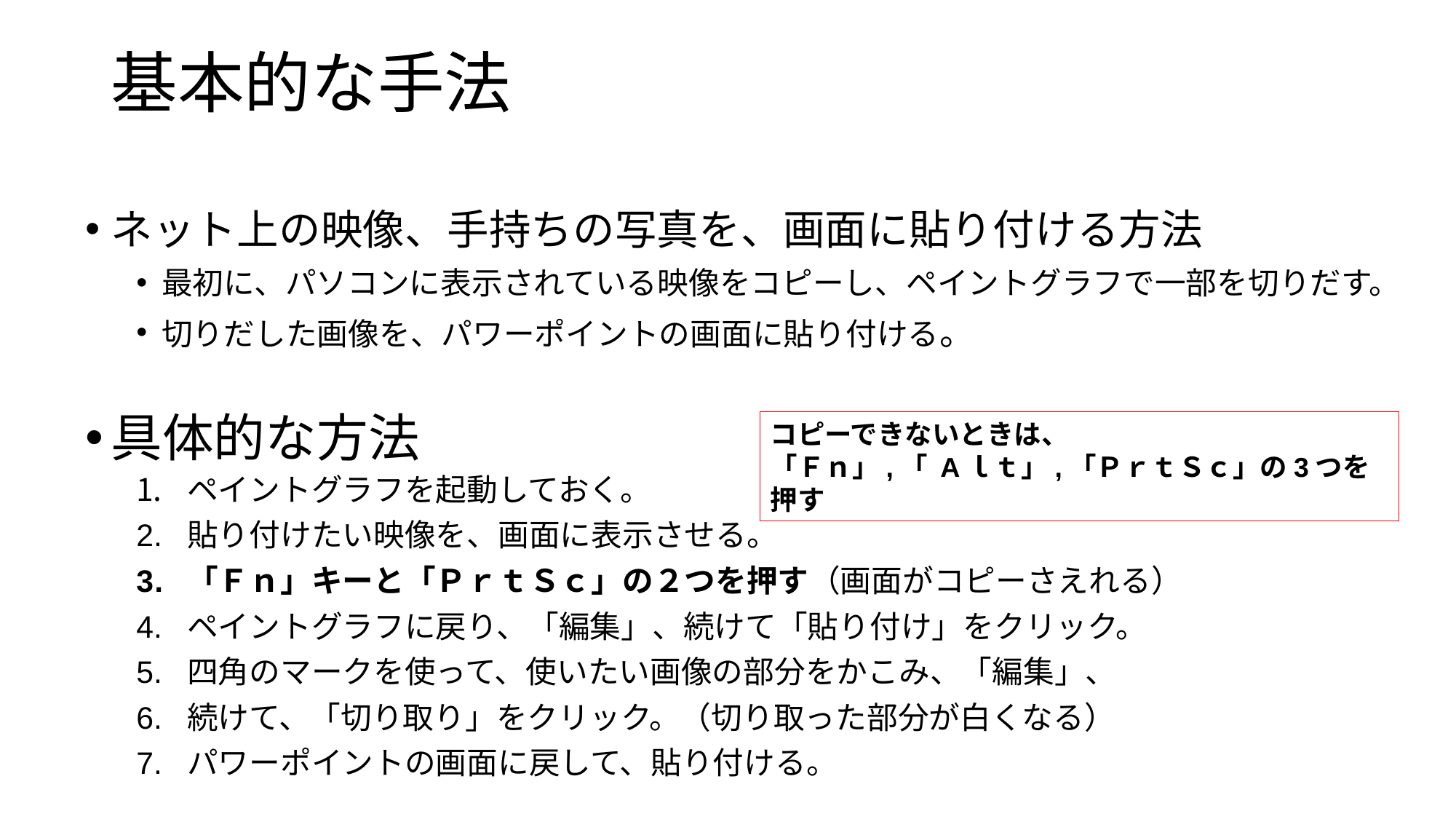

# 基本的な手法
ネット上の映像、手持ちの写真を、画面に貼り付ける方法
最初に、パソコンに表示されている映像をコピーし、ペイントグラフで一部を切りだす。
切りだした画像を、パワーポイントの画面に貼り付ける。

具体的な方法
ペイントグラフを起動しておく。
貼り付けたい映像を、画面に表示させる。
「Ｆｎ」キーと「ＰｒｔＳｃ」の２つを押す（画面がコピーさえれる）
ペイントグラフに戻り、「編集」、続けて「貼り付け」をクリック。
四角のマークを使って、使いたい画像の部分をかこみ、「編集」、
続けて、「切り取り」をクリック。（切り取った部分が白くなる）
パワーポイントの画面に戻して、貼り付ける。

コピーできないときは、
「Ｆｎ」,「 Aｌｔ」,「ＰｒｔＳｃ」の3つを押す